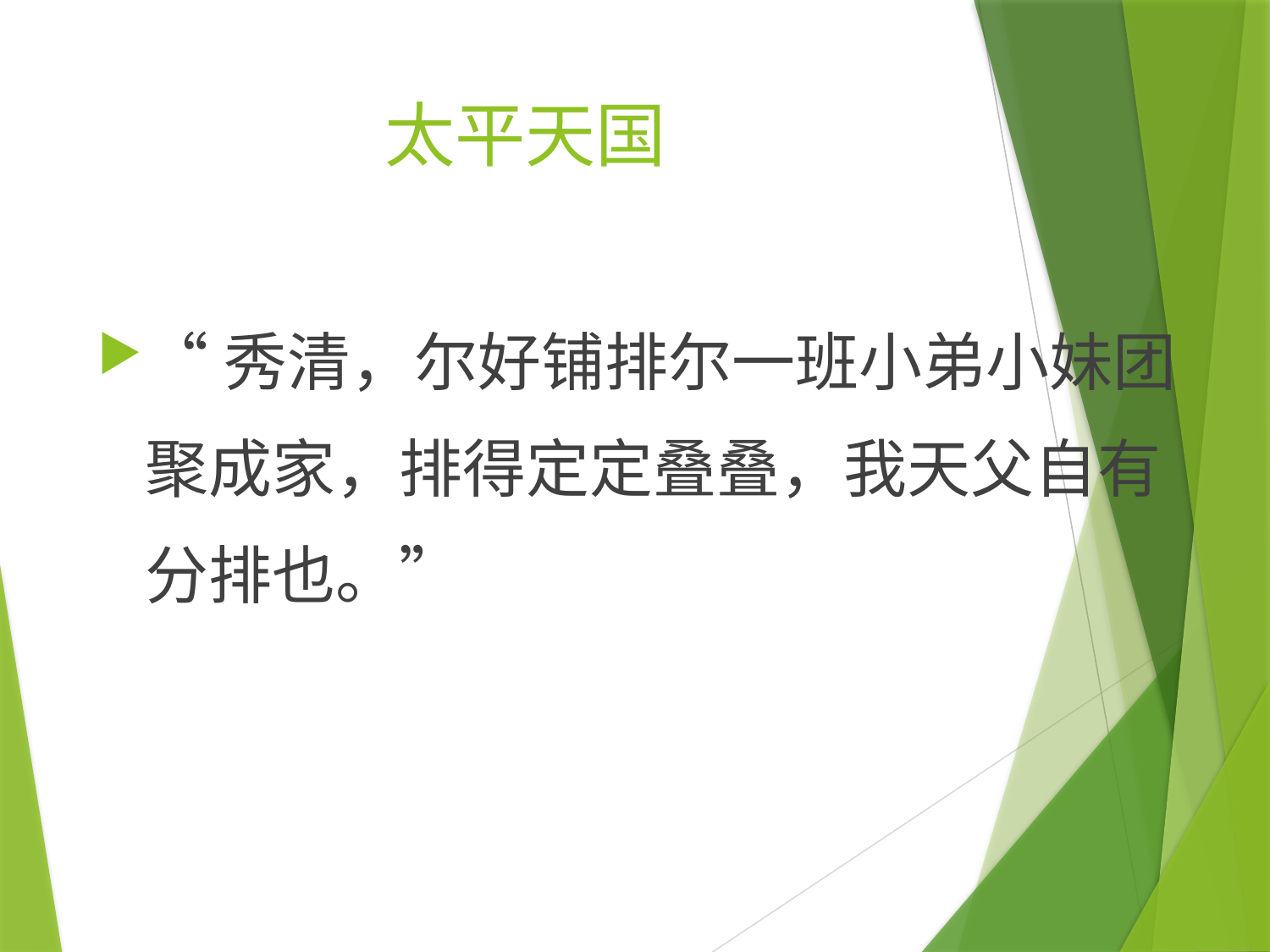

# 太平天国
“秀清，尔好铺排尔一班小弟小妹团聚成家，排得定定叠叠，我天父自有分排也。”